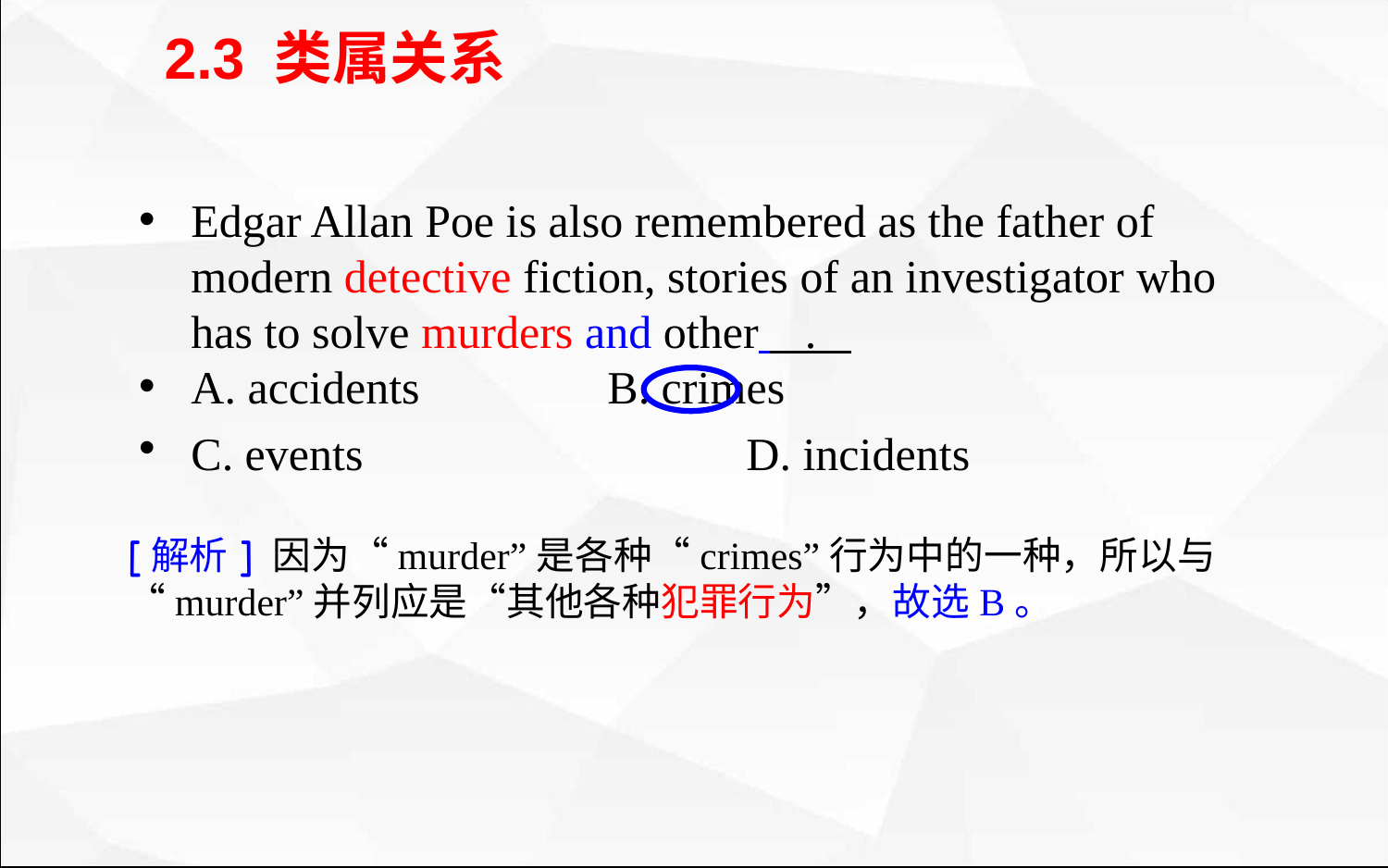

2.3 类属关系
Edgar Allan Poe is also remembered as the father of modern detective fiction, stories of an investigator who has to solve murders and other    .
A. accidents		B. crimes
C. events			D. incidents

[解析] 因为“murder”是各种“crimes”行为中的一种，所以与“murder”并列应是“其他各种犯罪行为”，故选B。